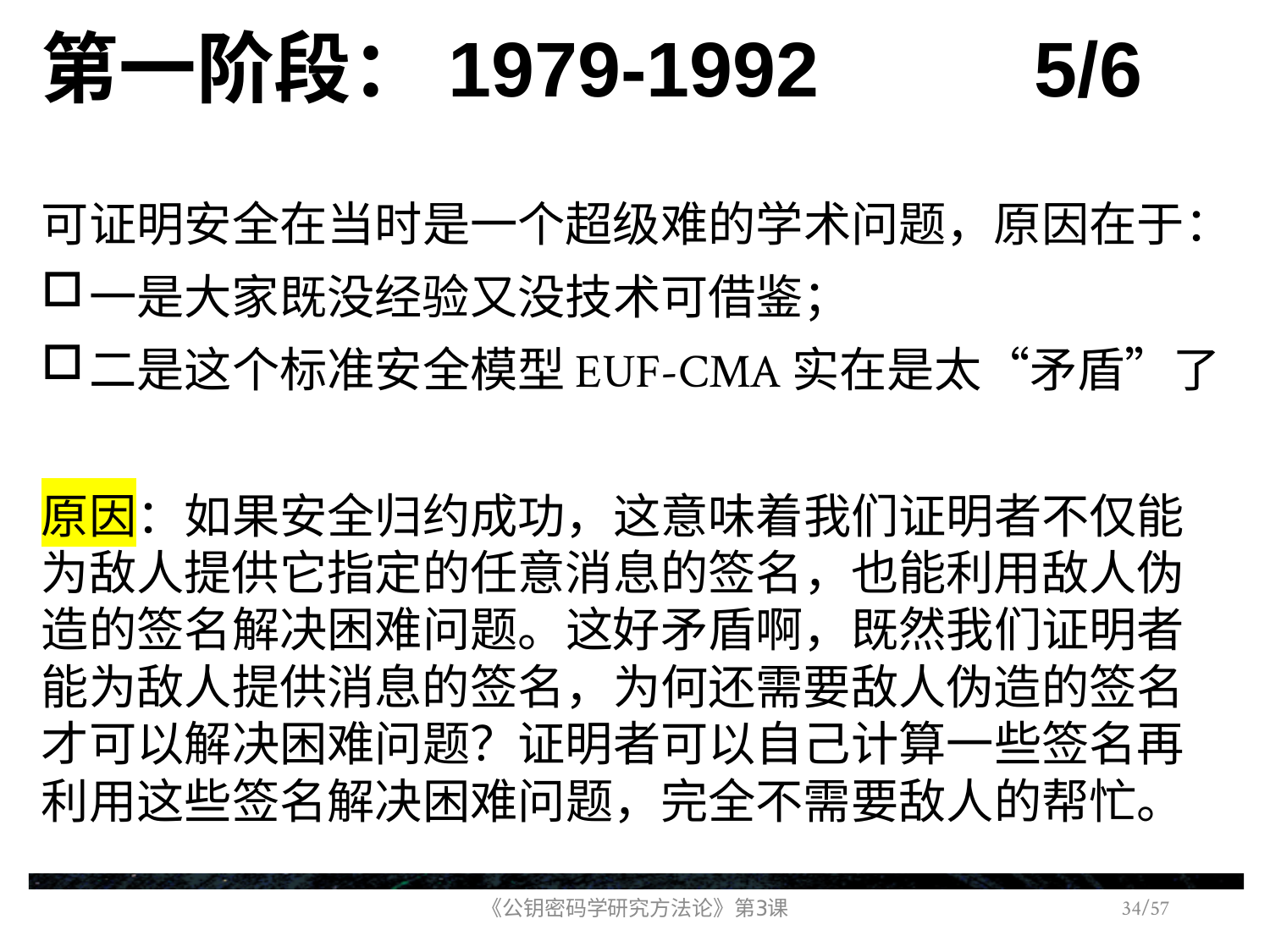

# 第一阶段：1979-1992          5/6
可证明安全在当时是一个超级难的学术问题，原因在于：
一是大家既没经验又没技术可借鉴；
二是这个标准安全模型EUF-CMA实在是太“矛盾”了

原因：如果安全归约成功，这意味着我们证明者不仅能为敌人提供它指定的任意消息的签名，也能利用敌人伪造的签名解决困难问题。这好矛盾啊，既然我们证明者能为敌人提供消息的签名，为何还需要敌人伪造的签名才可以解决困难问题？证明者可以自己计算一些签名再利用这些签名解决困难问题，完全不需要敌人的帮忙。
《公钥密码学研究方法论》第3课
34/57